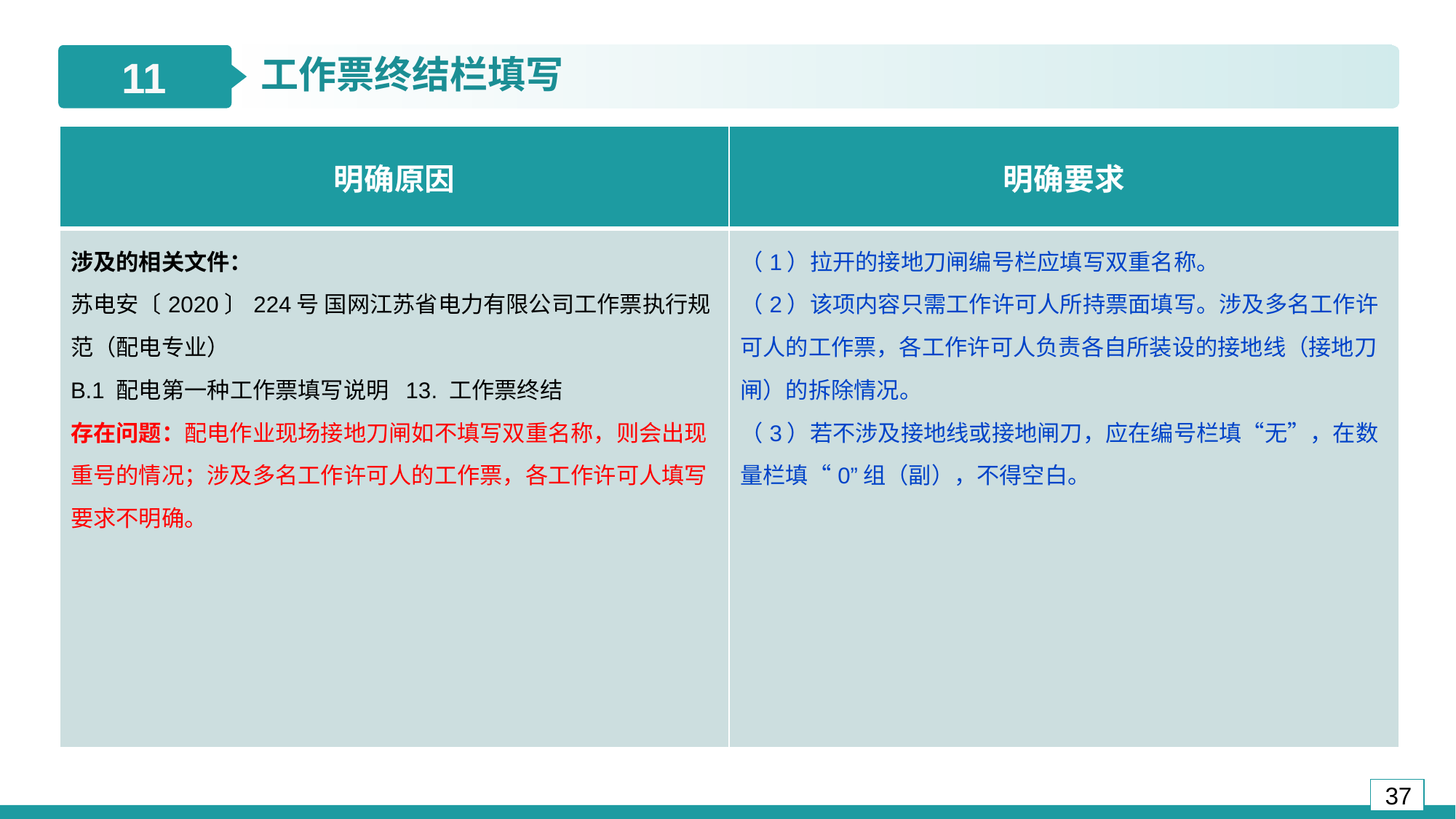

11
工作票终结栏填写
| 明确原因 | 明确要求 |
| --- | --- |
| 涉及的相关文件： 苏电安〔2020〕224号 国网江苏省电力有限公司工作票执行规范（配电专业） B.1 配电第一种工作票填写说明 13. 工作票终结 存在问题：配电作业现场接地刀闸如不填写双重名称，则会出现重号的情况；涉及多名工作许可人的工作票，各工作许可人填写要求不明确。 | （1）拉开的接地刀闸编号栏应填写双重名称。 （2）该项内容只需工作许可人所持票面填写。涉及多名工作许可人的工作票，各工作许可人负责各自所装设的接地线（接地刀闸）的拆除情况。 （3）若不涉及接地线或接地闸刀，应在编号栏填“无”，在数量栏填“0”组（副），不得空白。 |
3
2

10